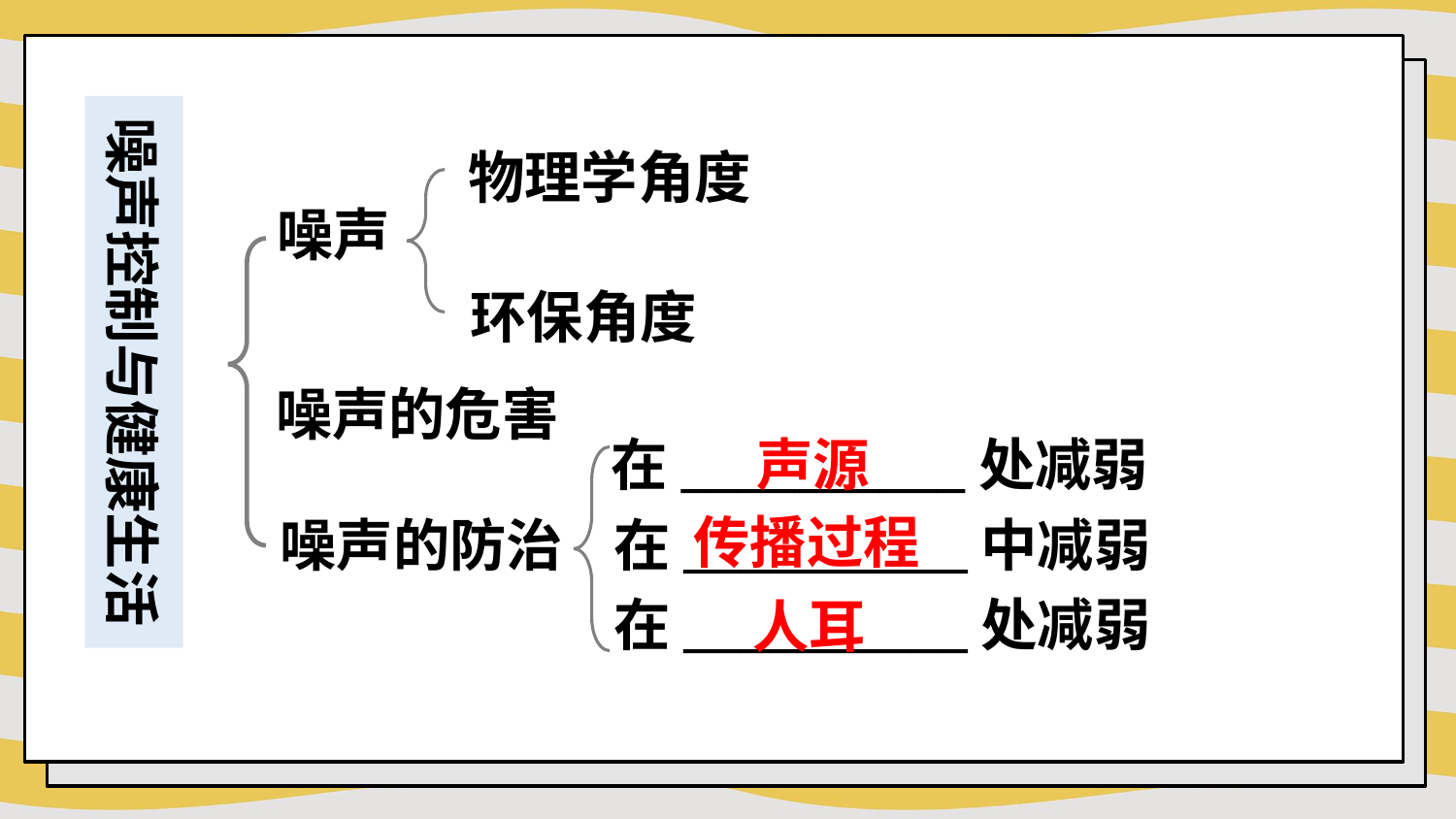

噪声控制与健康生活
物理学角度

噪声

环保角度
噪声的危害
声源
在__________处减弱

传播过程
在__________中减弱
噪声的防治
在__________处减弱
人耳